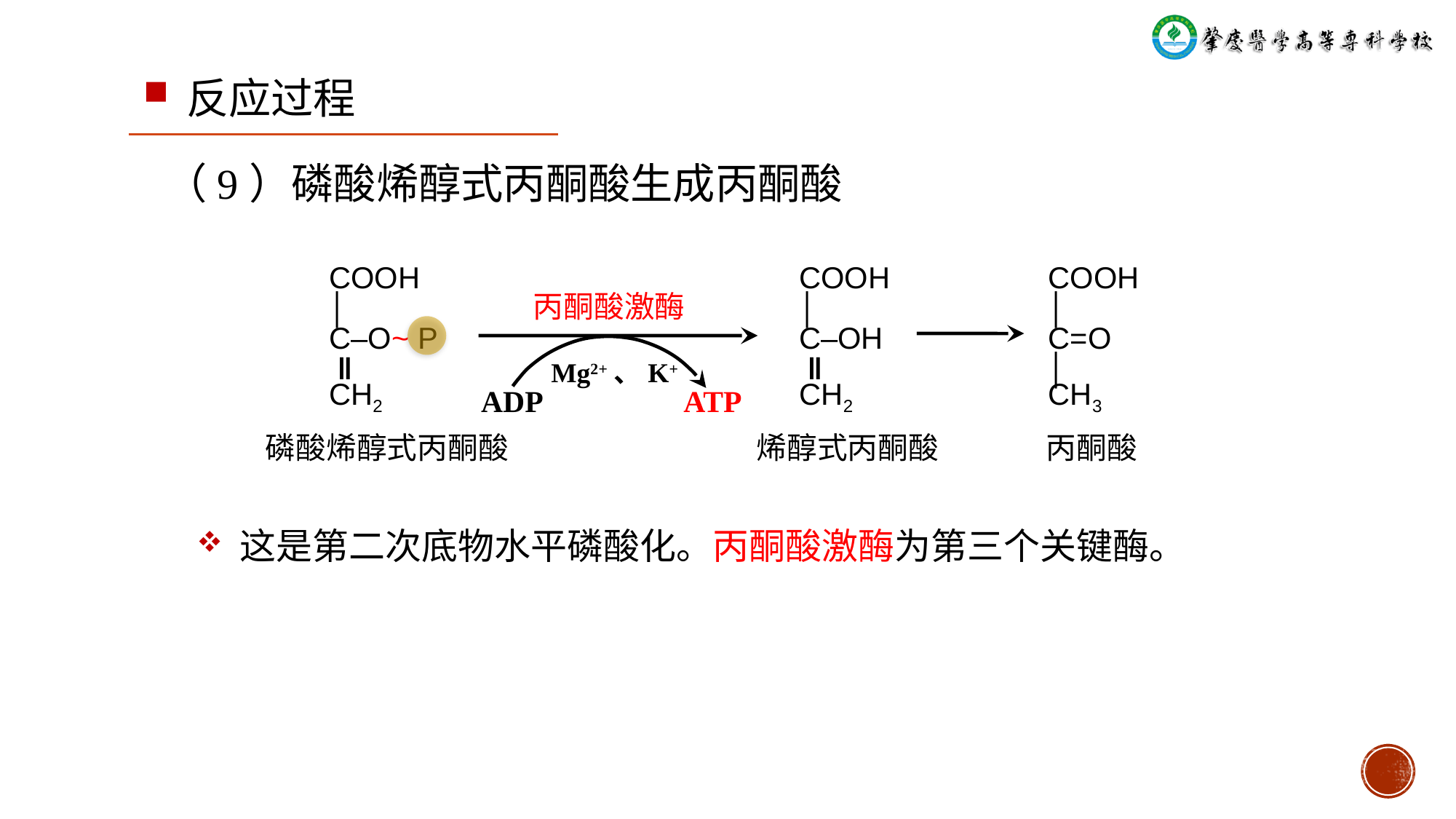

反应过程
（9）磷酸烯醇式丙酮酸生成丙酮酸
COOH
│
C‒O~ P
 ‖
CH2
COOH
│
C‒OH
 ‖
CH2
COOH
│
C=O
│
CH3

丙酮酸激酶

Mg2+、K+
ADP
ATP
磷酸烯醇式丙酮酸
烯醇式丙酮酸
丙酮酸
这是第二次底物水平磷酸化。丙酮酸激酶为第三个关键酶。